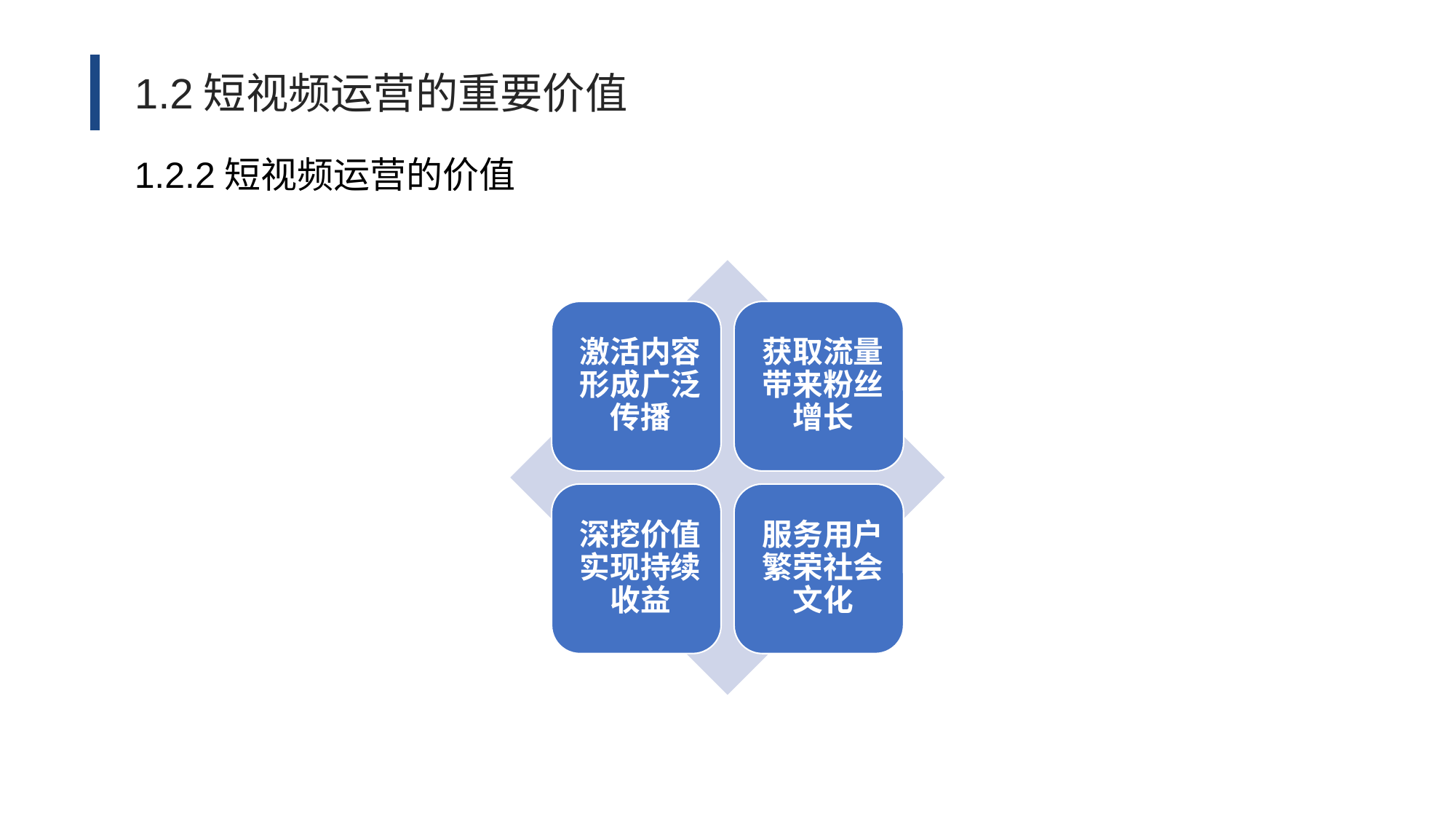

1.2短视频运营的重要价值

1.2.2短视频运营的价值

激活内容形成广泛传播
获取流量带来粉丝增长
深挖价值实现持续收益
服务用户繁荣社会文化